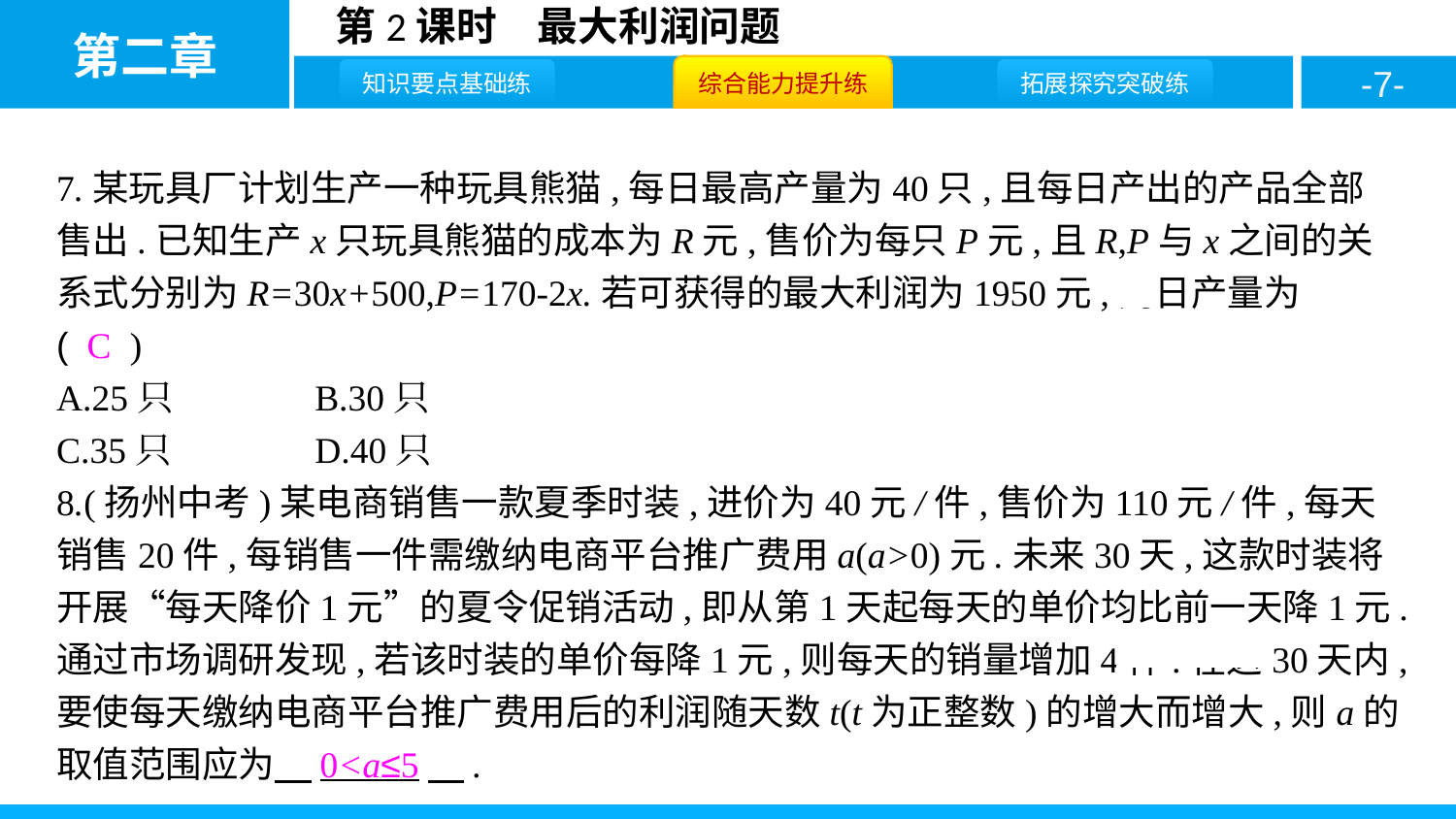

7.某玩具厂计划生产一种玩具熊猫,每日最高产量为40只,且每日产出的产品全部售出.已知生产x只玩具熊猫的成本为R元,售价为每只P元,且R,P与x之间的关系式分别为R=30x+500,P=170-2x.若可获得的最大利润为1950元,则日产量为 (  C  )
A.25只		B.30只
C.35只		D.40只
8.(扬州中考)某电商销售一款夏季时装,进价为40元/件,售价为110元/件,每天销售20件,每销售一件需缴纳电商平台推广费用a(a>0)元.未来30天,这款时装将开展“每天降价1元”的夏令促销活动,即从第1天起每天的单价均比前一天降1元.通过市场调研发现,若该时装的单价每降1元,则每天的销量增加4件.在这30天内,要使每天缴纳电商平台推广费用后的利润随天数t(t为正整数)的增大而增大,则a的取值范围应为　0<a≤5　.